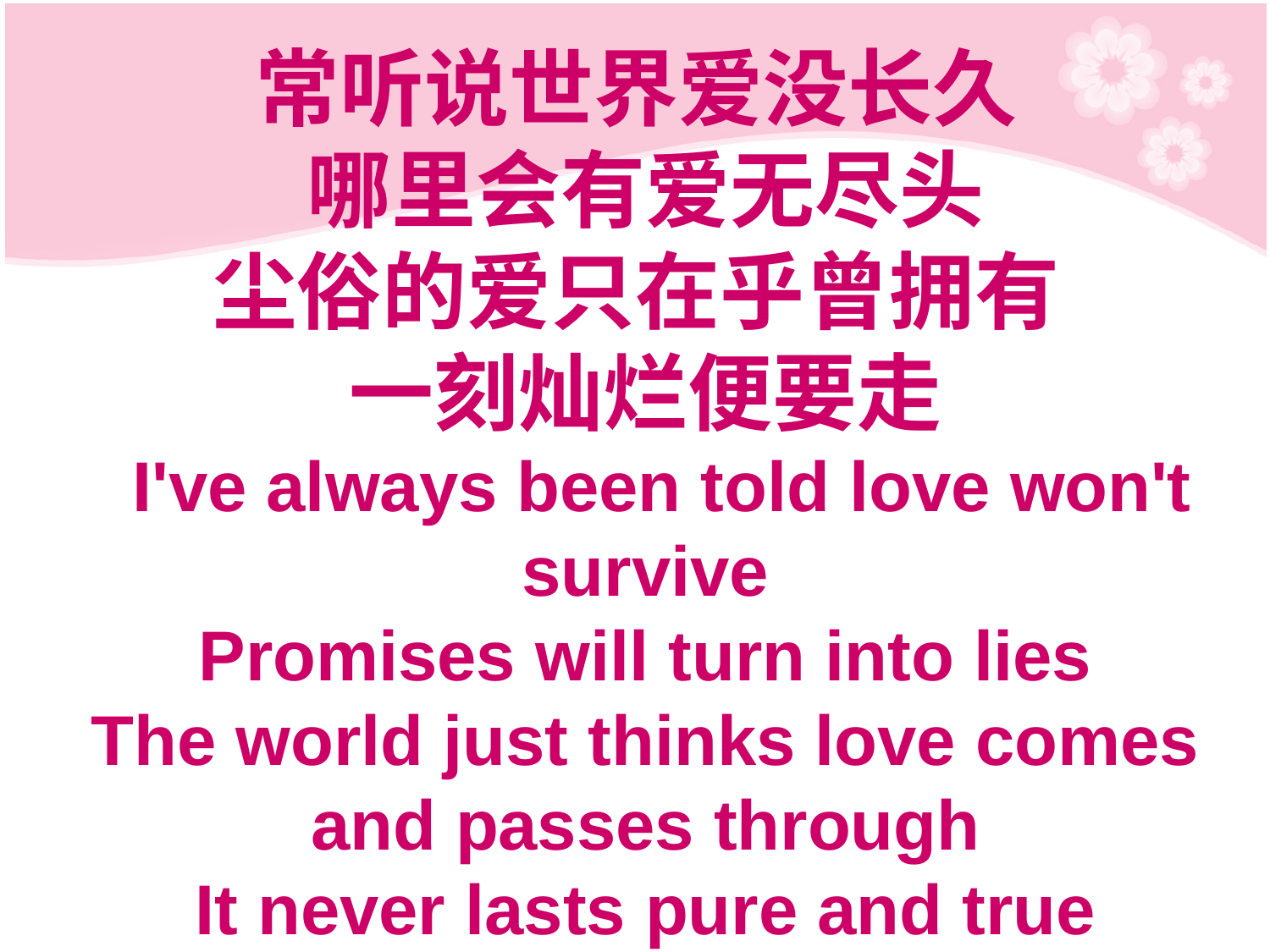

# 常听说世界爱没长久 哪里会有爱无尽头 尘俗的爱只在乎曾拥有 一刻灿烂便要走 I've always been told love won't survive Promises will turn into lies The world just thinks love comes and passes through It never lasts pure and true